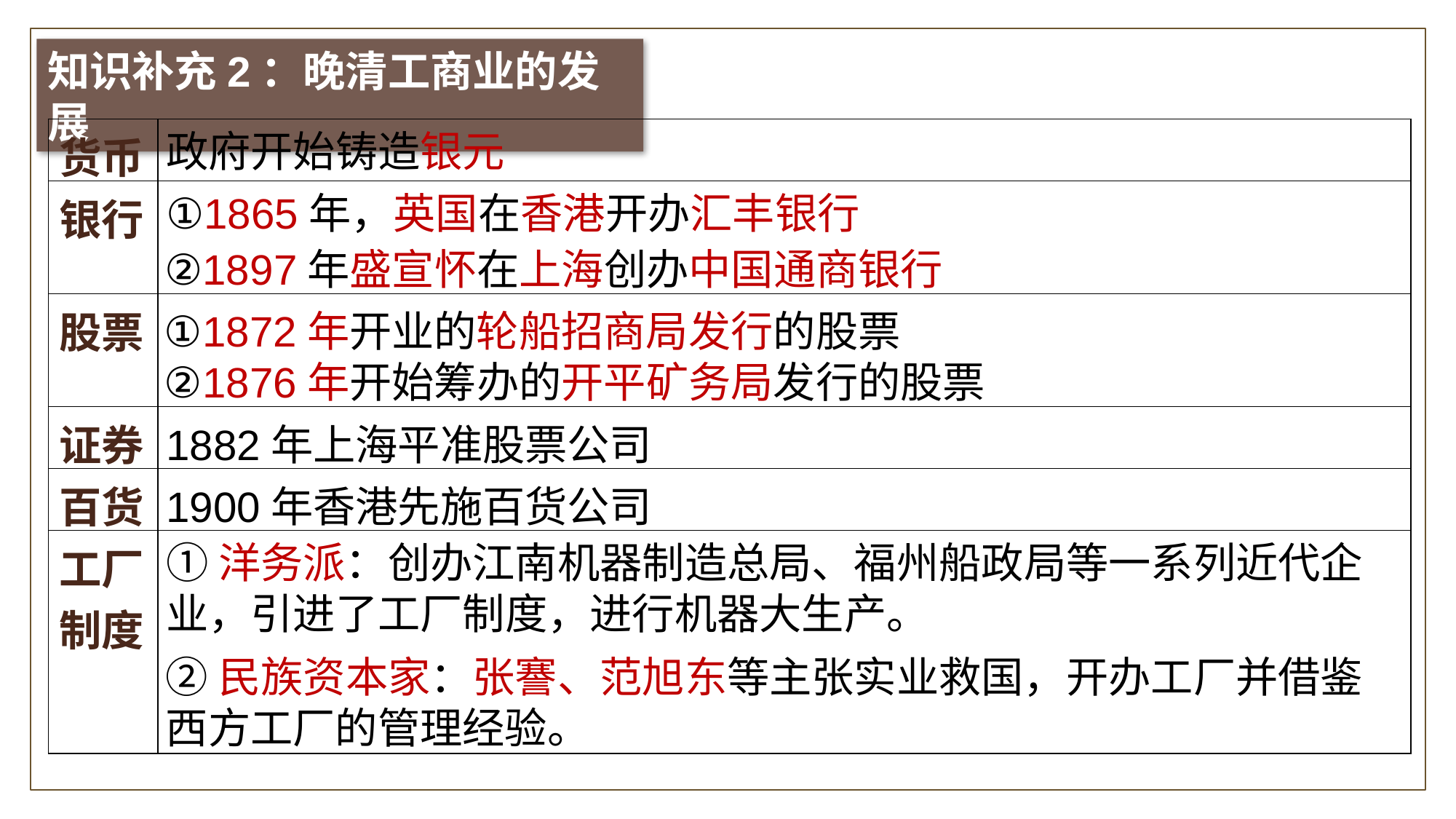

知识补充2：晚清工商业的发展
| 货币 |  |
| --- | --- |
| 银行 |  |
| 股票 |  |
| 证券 |  |
| 百货 |  |
| 工厂制度 |  |
政府开始铸造银元
①1865年，英国在香港开办汇丰银行
②1897年盛宣怀在上海创办中国通商银行
①1872年开业的轮船招商局发行的股票
②1876年开始筹办的开平矿务局发行的股票
1882年上海平准股票公司
1900年香港先施百货公司
①洋务派：创办江南机器制造总局、福州船政局等一系列近代企业，引进了工厂制度，进行机器大生产。
②民族资本家：张謇、范旭东等主张实业救国，开办工厂并借鉴西方工厂的管理经验。